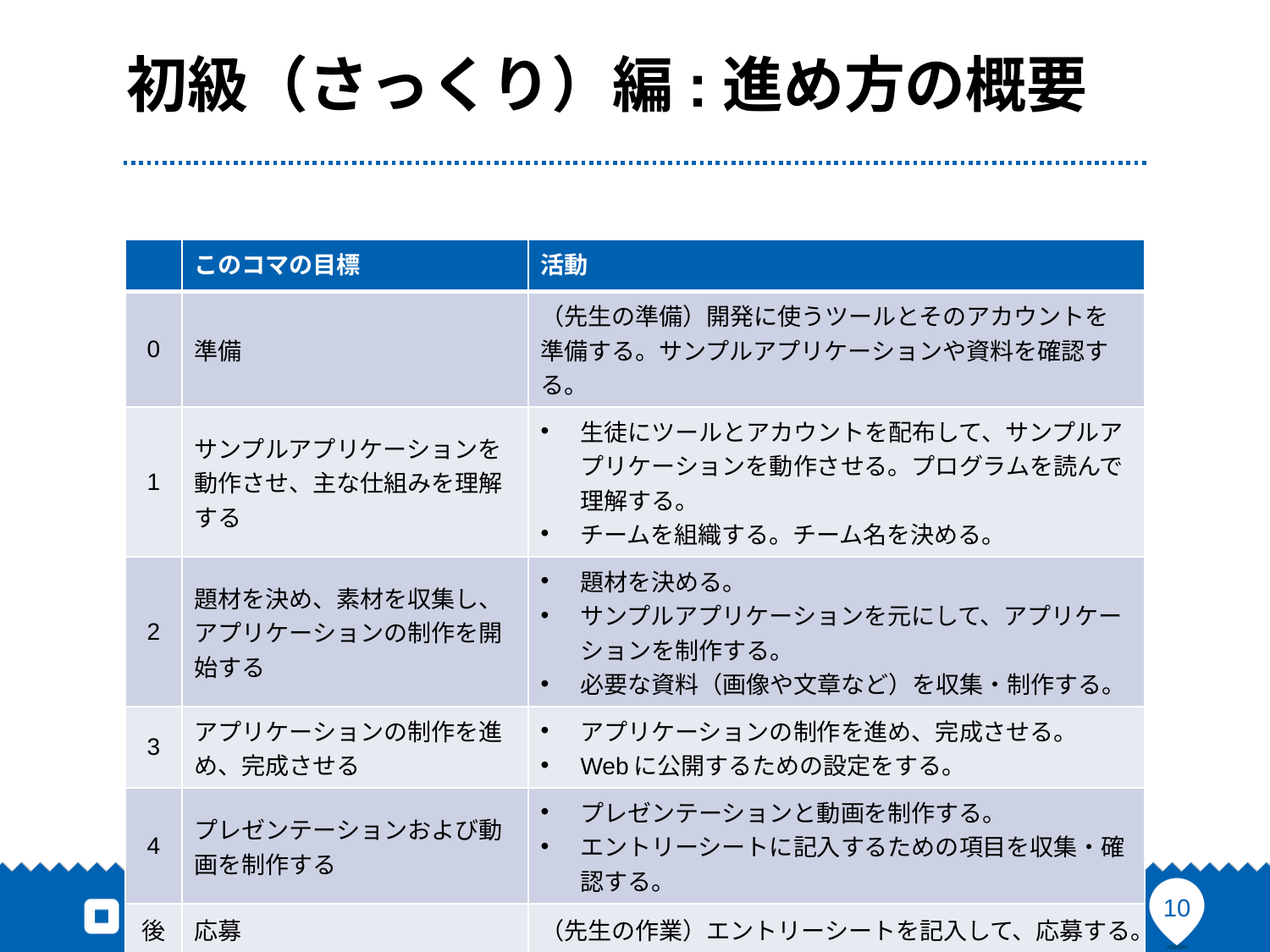

# 初級（さっくり）編:進め方の概要
|  | このコマの目標 | 活動 |
| --- | --- | --- |
| 0 | 準備 | （先生の準備）開発に使うツールとそのアカウントを準備する。サンプルアプリケーションや資料を確認する。 |
| 1 | サンプルアプリケーションを動作させ、主な仕組みを理解する | 生徒にツールとアカウントを配布して、サンプルアプリケーションを動作させる。プログラムを読んで理解する。 チームを組織する。チーム名を決める。 |
| 2 | 題材を決め、素材を収集し、アプリケーションの制作を開始する | 題材を決める。 サンプルアプリケーションを元にして、アプリケーションを制作する。 必要な資料（画像や文章など）を収集・制作する。 |
| 3 | アプリケーションの制作を進め、完成させる | アプリケーションの制作を進め、完成させる。 Webに公開するための設定をする。 |
| 4 | プレゼンテーションおよび動画を制作する | プレゼンテーションと動画を制作する。 エントリーシートに記入するための項目を収集・確認する。 |
| 後 | 応募 | （先生の作業）エントリーシートを記入して、応募する。 |